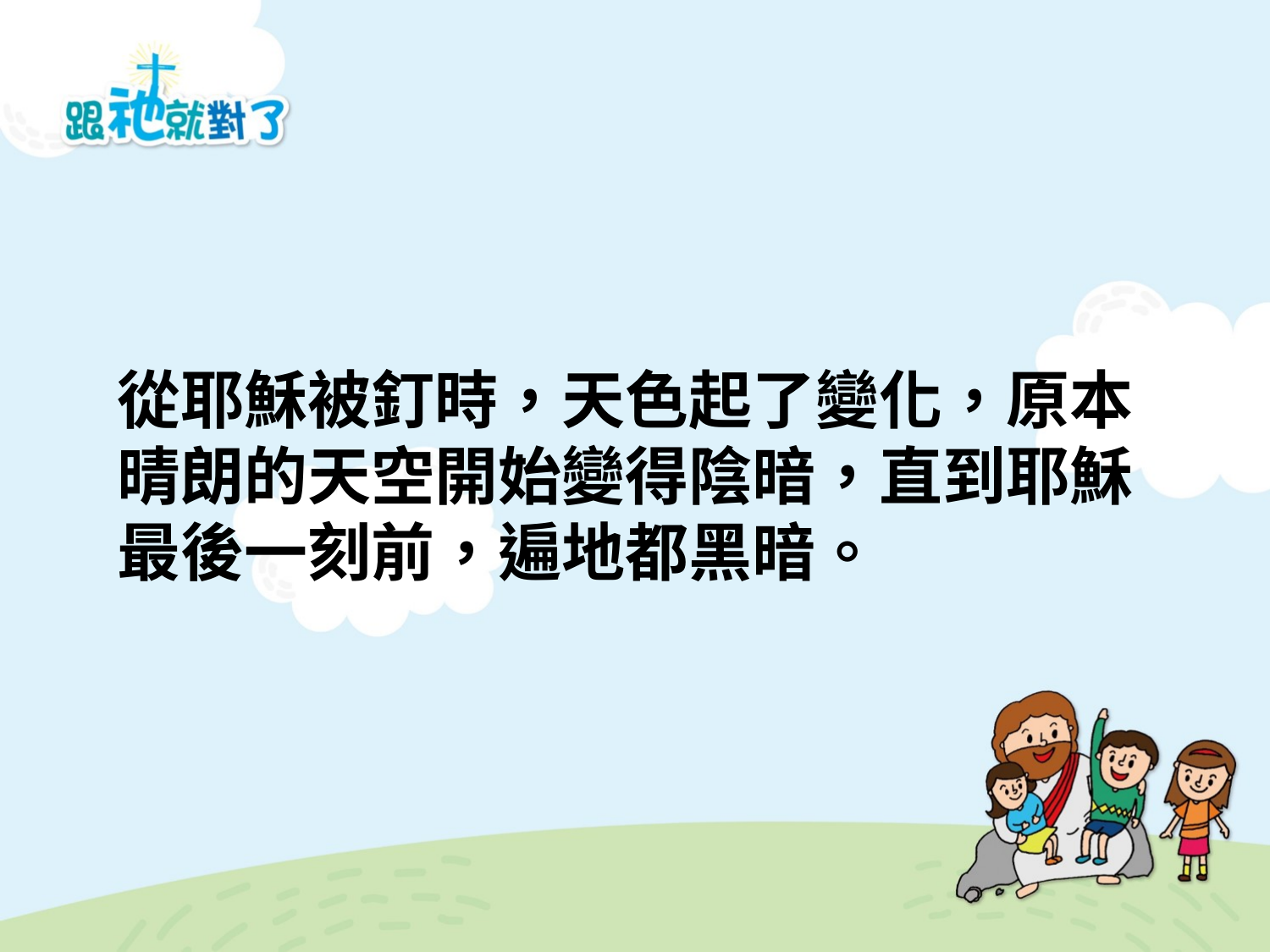

從耶穌被釘時，天色起了變化，原本晴朗的天空開始變得陰暗，直到耶穌最後一刻前，遍地都黑暗。